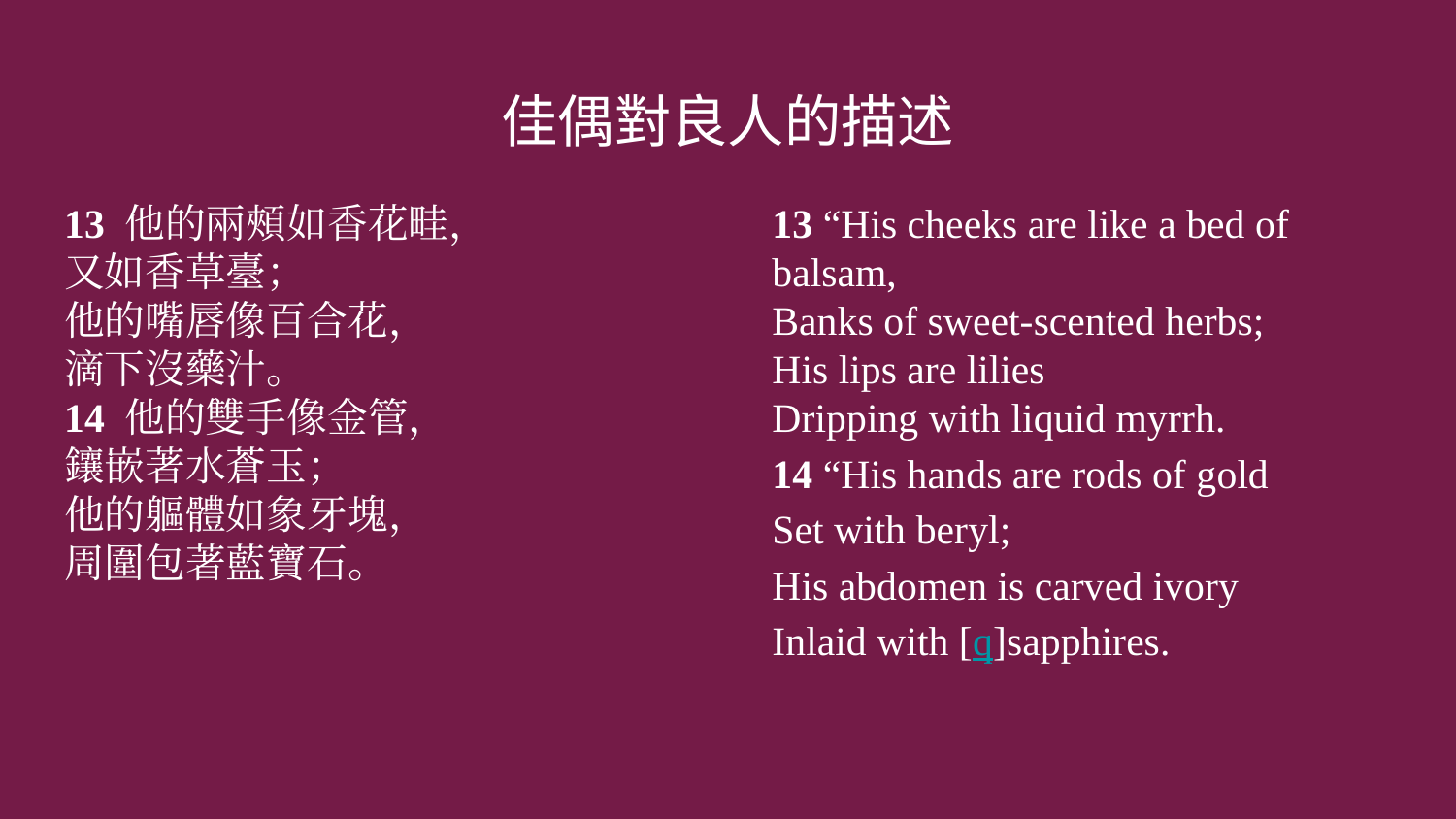

# 佳偶對良人的描述
13 他的兩頰如香花畦，
又如香草臺；
他的嘴唇像百合花，
滴下沒藥汁。
14 他的雙手像金管，
鑲嵌著水蒼玉；
他的軀體如象牙塊，
周圍包著藍寶石。

13 “His cheeks are like a bed of balsam,
Banks of sweet-scented herbs;
His lips are lilies
Dripping with liquid myrrh.
14 “His hands are rods of gold
Set with beryl;
His abdomen is carved ivory
Inlaid with [q]sapphires.